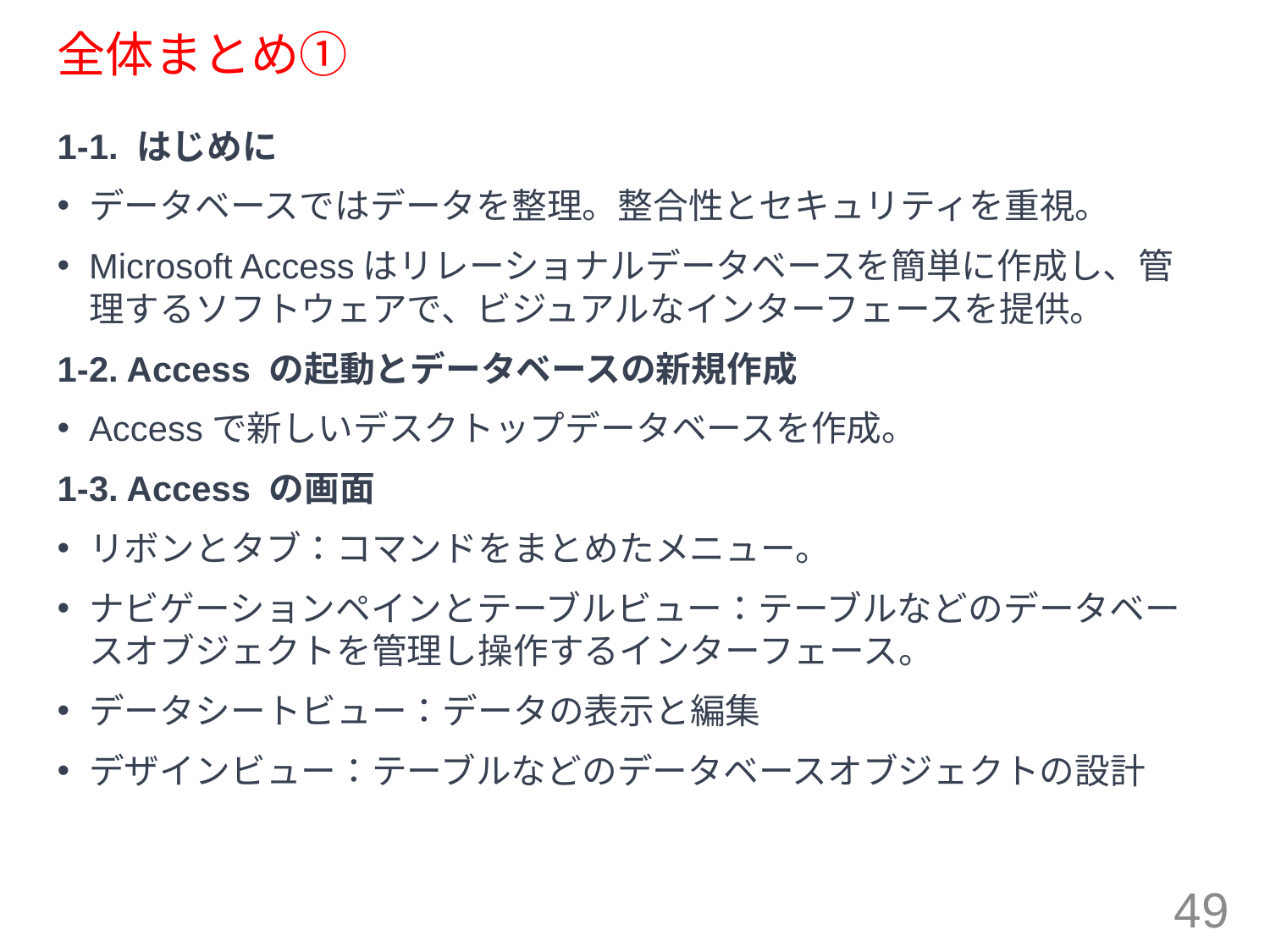

# 全体まとめ①
1-1. はじめに
データベースではデータを整理。整合性とセキュリティを重視。
Microsoft Accessはリレーショナルデータベースを簡単に作成し、管理するソフトウェアで、ビジュアルなインターフェースを提供。
1-2. Access の起動とデータベースの新規作成
Accessで新しいデスクトップデータベースを作成。
1-3. Access の画面
リボンとタブ：コマンドをまとめたメニュー。
ナビゲーションペインとテーブルビュー：テーブルなどのデータベースオブジェクトを管理し操作するインターフェース。
データシートビュー：データの表示と編集
デザインビュー：テーブルなどのデータベースオブジェクトの設計

49